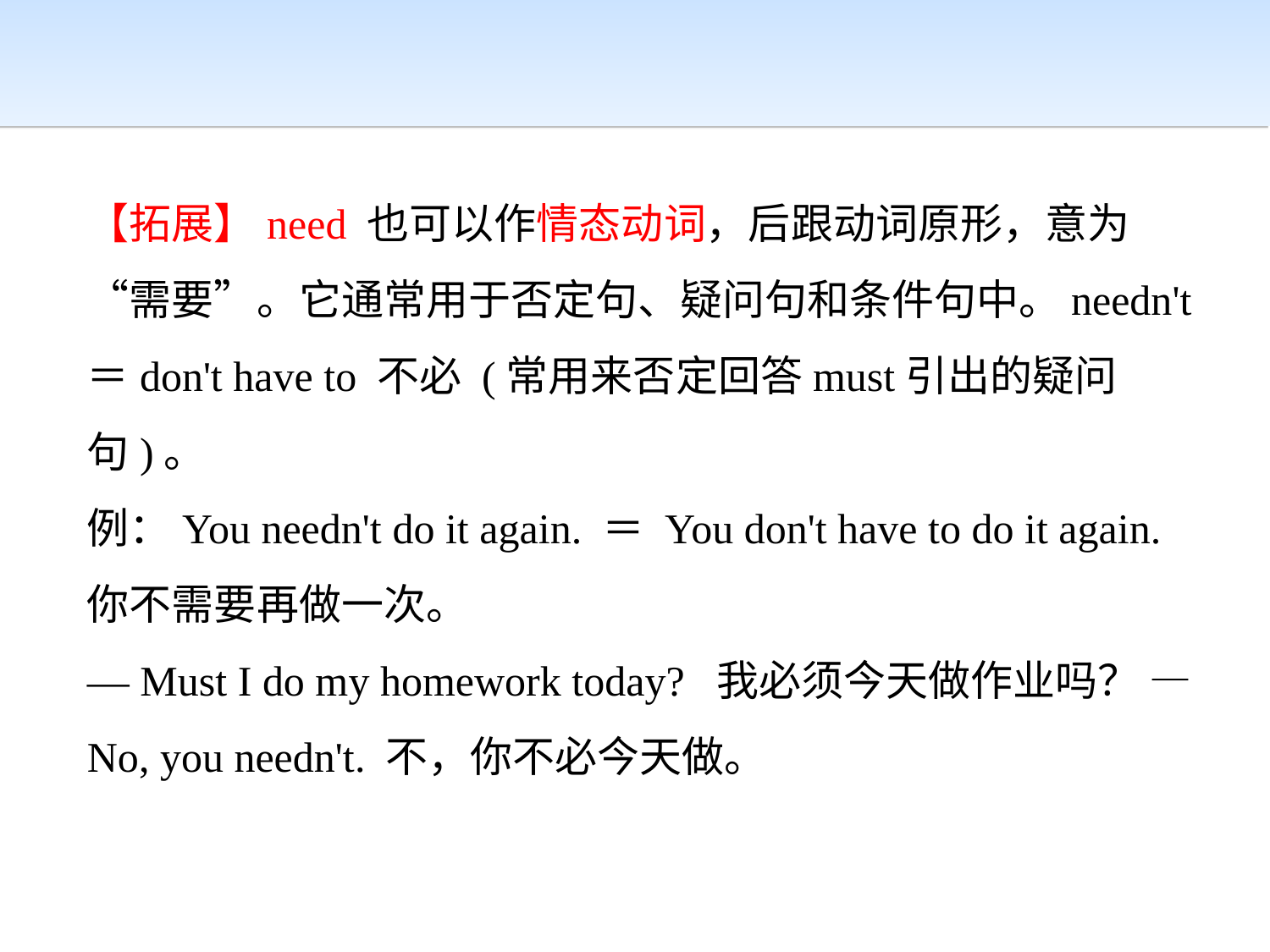

【拓展】need 也可以作情态动词，后跟动词原形，意为 “需要”。它通常用于否定句、疑问句和条件句中。needn't ＝don't have to 不必 (常用来否定回答must引出的疑问句)。
例：You needn't do it again. ＝ You don't have to do it again. 你不需要再做一次。
— Must I do my homework today?  我必须今天做作业吗？ — No, you needn't. 不，你不必今天做。